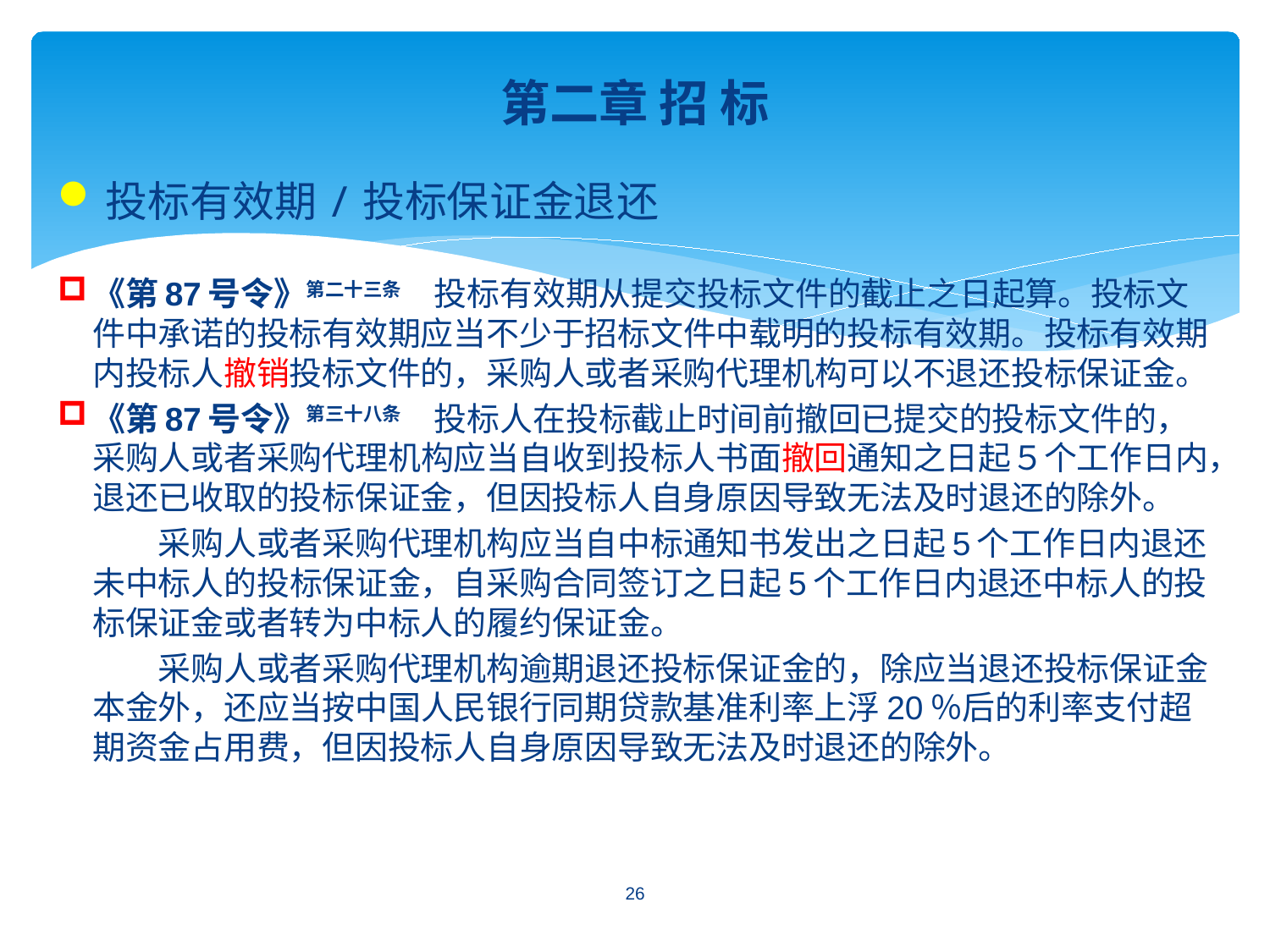

第二章 招 标
投标有效期/投标保证金退还
《第87号令》第二十三条　投标有效期从提交投标文件的截止之日起算。投标文件中承诺的投标有效期应当不少于招标文件中载明的投标有效期。投标有效期内投标人撤销投标文件的，采购人或者采购代理机构可以不退还投标保证金。
《第87号令》第三十八条　投标人在投标截止时间前撤回已提交的投标文件的，采购人或者采购代理机构应当自收到投标人书面撤回通知之日起５个工作日内，退还已收取的投标保证金，但因投标人自身原因导致无法及时退还的除外。
　　采购人或者采购代理机构应当自中标通知书发出之日起5个工作日内退还未中标人的投标保证金，自采购合同签订之日起5个工作日内退还中标人的投标保证金或者转为中标人的履约保证金。
　　采购人或者采购代理机构逾期退还投标保证金的，除应当退还投标保证金本金外，还应当按中国人民银行同期贷款基准利率上浮20％后的利率支付超期资金占用费，但因投标人自身原因导致无法及时退还的除外。
26